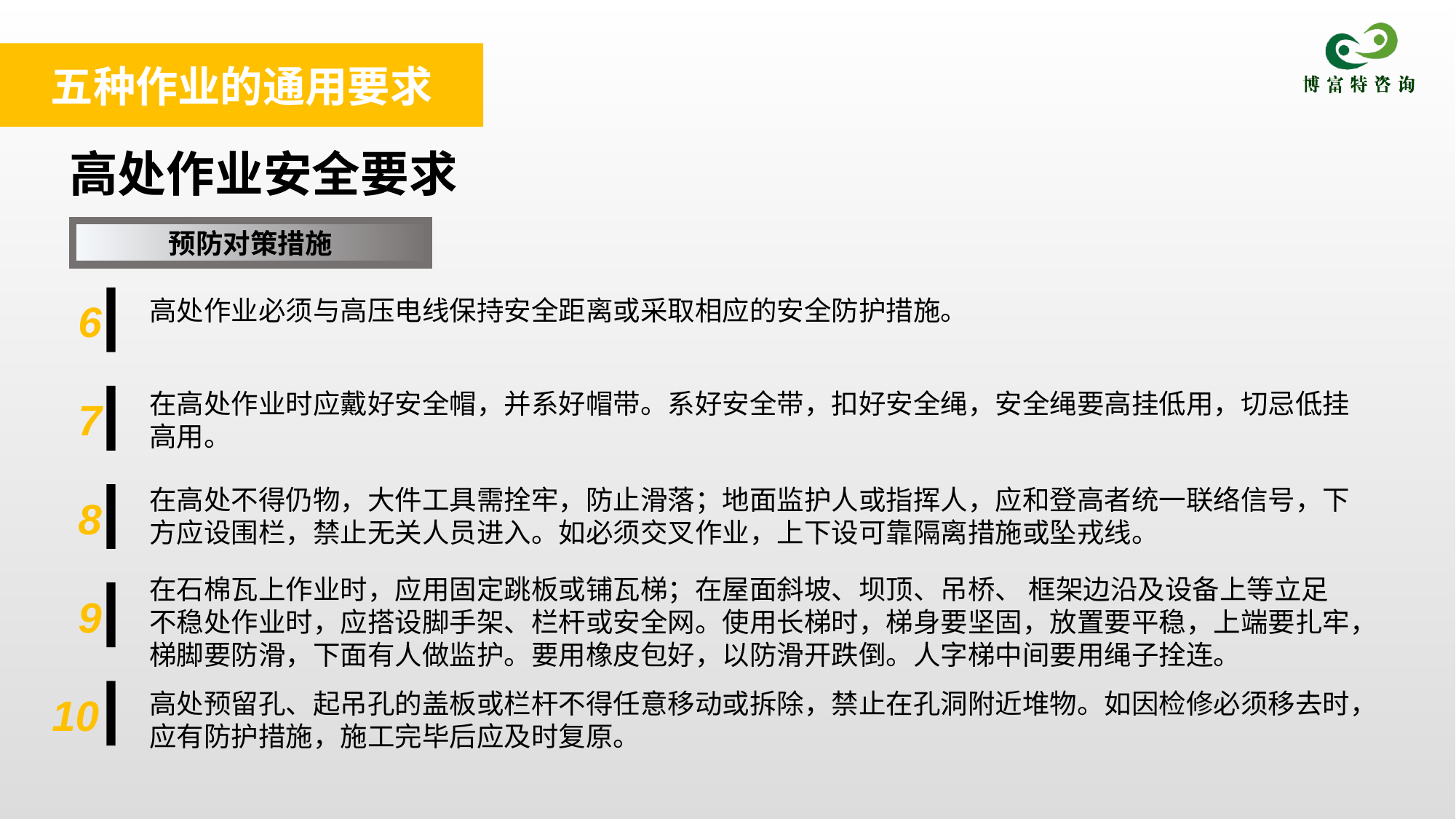

五种作业的通用要求
高处作业安全要求
预防对策措施
高处作业必须与高压电线保持安全距离或采取相应的安全防护措施。

6
在高处作业时应戴好安全帽，并系好帽带。系好安全带，扣好安全绳，安全绳要高挂低用，切忌低挂高用。

7
在高处不得仍物，大件工具需拴牢，防止滑落；地面监护人或指挥人，应和登高者统一联络信号，下方应设围栏，禁止无关人员进入。如必须交叉作业，上下设可靠隔离措施或坠戎线。

8
在石棉瓦上作业时，应用固定跳板或铺瓦梯；在屋面斜坡、坝顶、吊桥、 框架边沿及设备上等立足不稳处作业时，应搭设脚手架、栏杆或安全网。使用长梯时，梯身要坚固，放置要平稳，上端要扎牢，梯脚要防滑，下面有人做监护。要用橡皮包好，以防滑开跌倒。人字梯中间要用绳子拴连。

9

10
高处预留孔、起吊孔的盖板或栏杆不得任意移动或拆除，禁止在孔洞附近堆物。如因检修必须移去时，应有防护措施，施工完毕后应及时复原。